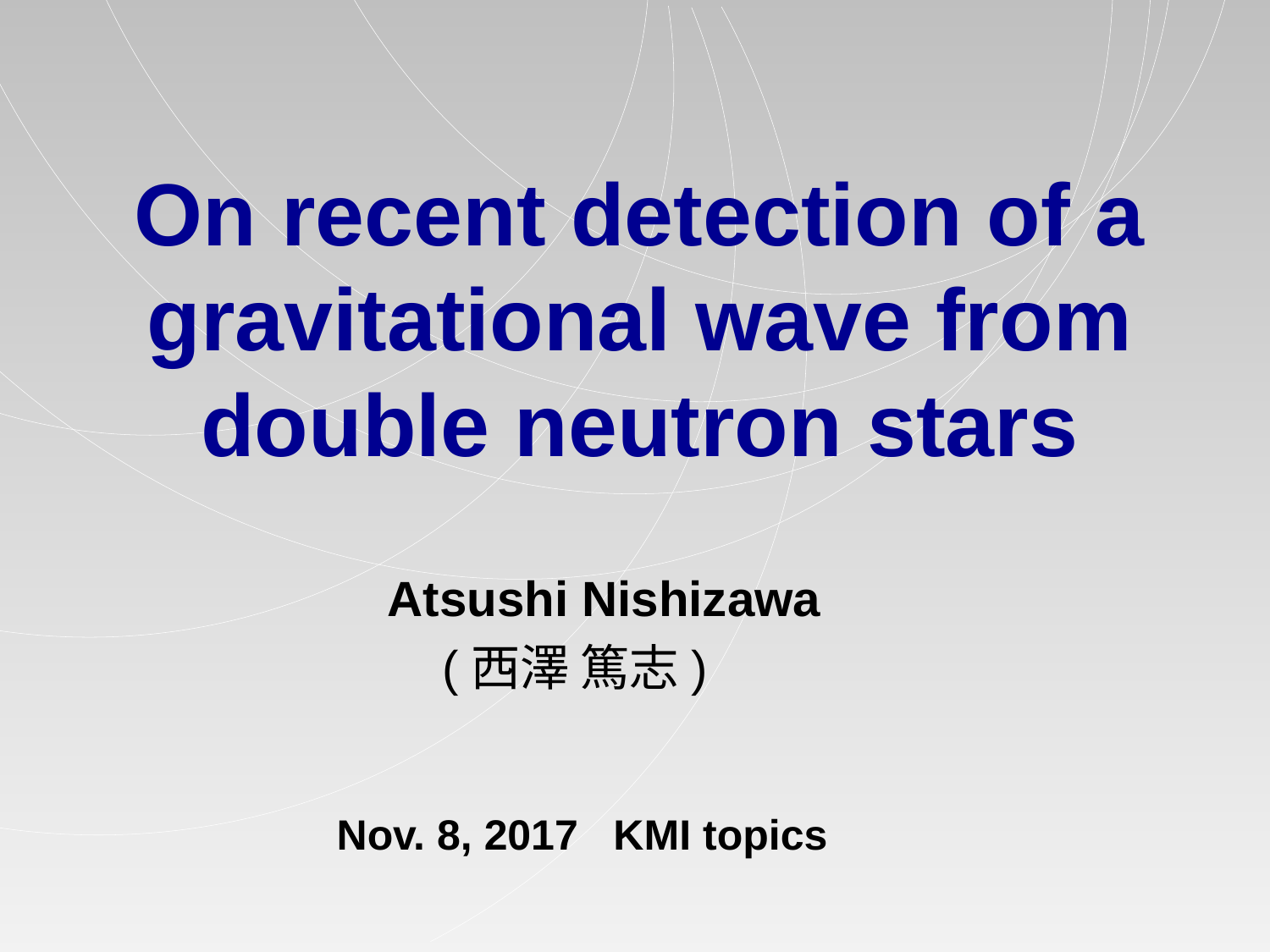

# On recent detection of a gravitational wave from double neutron stars
Atsushi Nishizawa
    (西澤 篤志)
Nov. 8, 2017   KMI topics